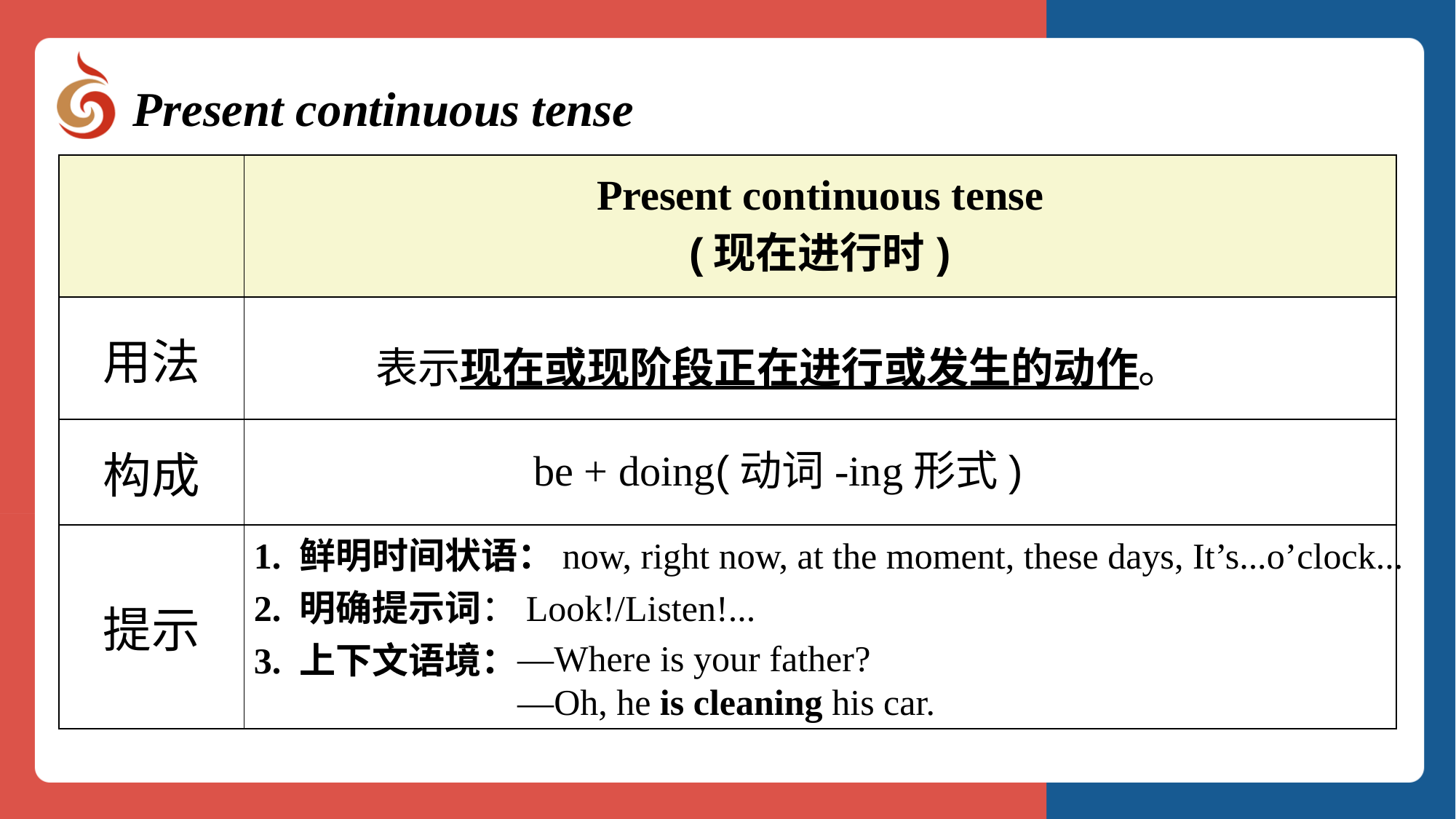

Present continuous tense
|  | Present continuous tense (现在进行时) |
| --- | --- |
| 用法 |  |
| 构成 |  |
| 提示 |  |
表示现在或现阶段正在进行或发生的动作。
be + doing(动词-ing形式)
1. 鲜明时间状语：now, right now, at the moment, these days, It’s...o’clock...
2. 明确提示词：Look!/Listen!...
3. 上下文语境：
—Where is your father?
—Oh, he is cleaning his car.